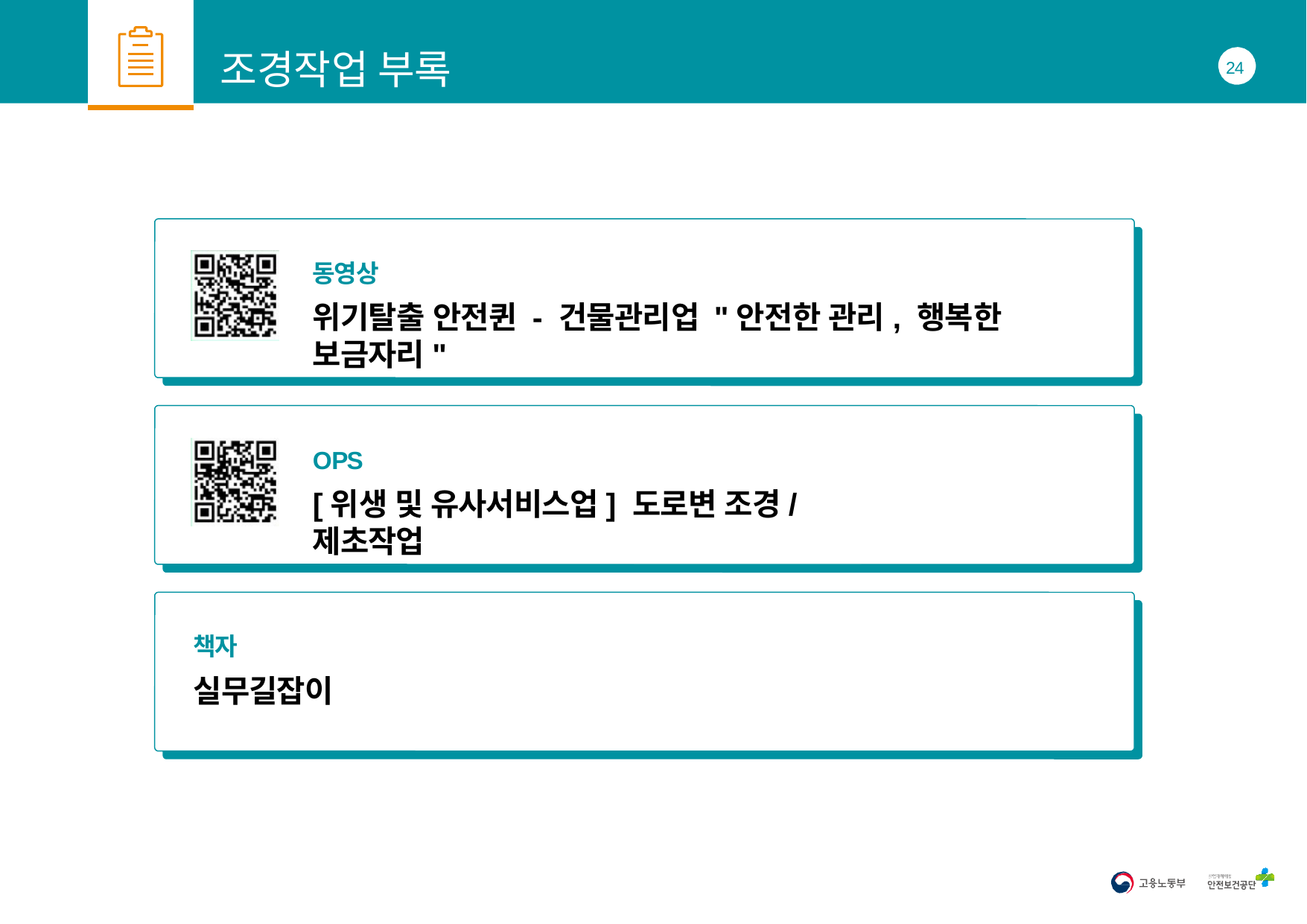

# 조경작업 부록

24

동영상
위기탈출 안전퀸 - 건물관리업 "안전한 관리, 행복한 보금자리"

OPS
[위생 및 유사서비스업] 도로변 조경/제초작업

책자
실무길잡이